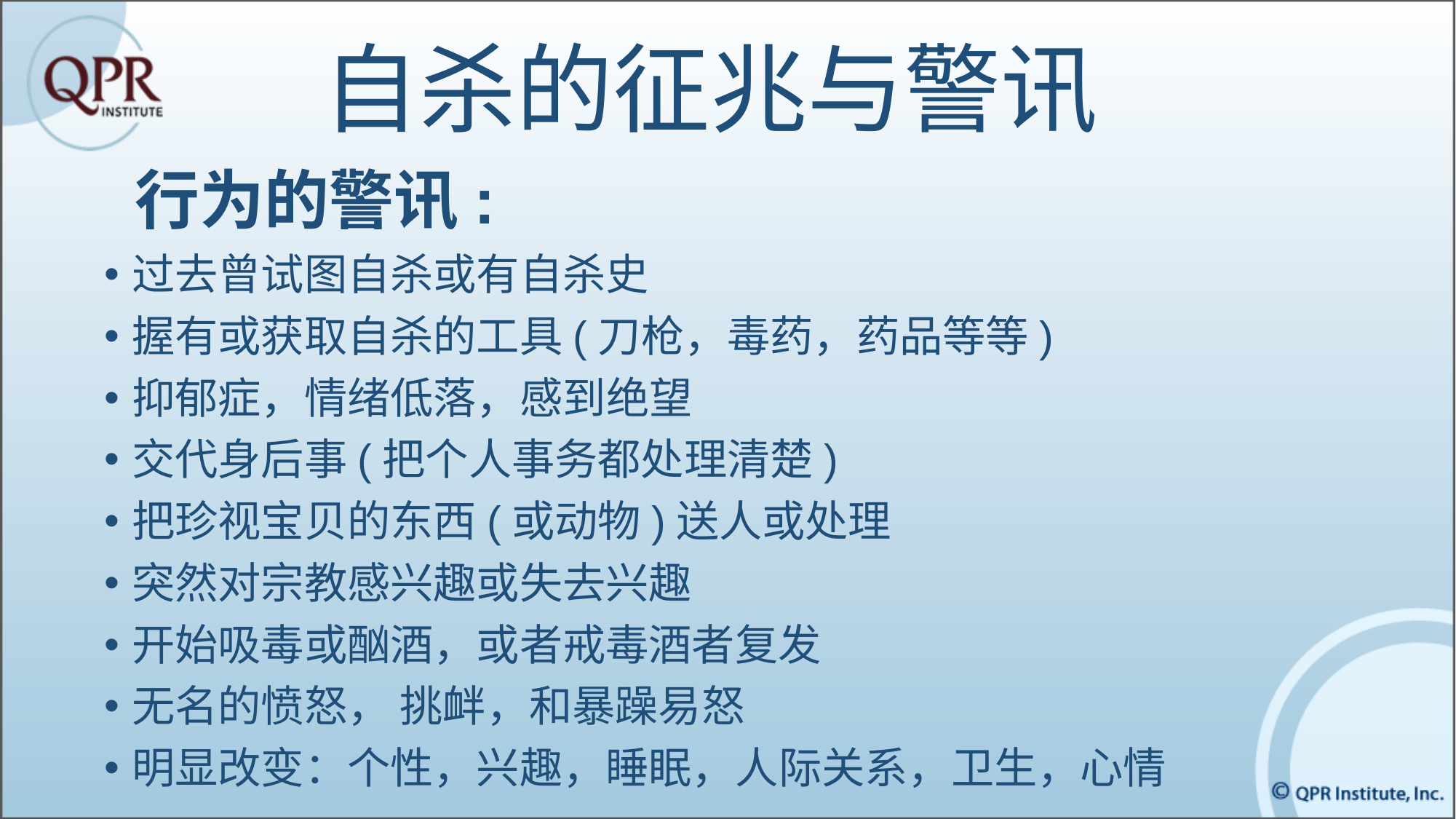

# 自杀的征兆与警讯
 行为的警讯:
过去曾试图自杀或有自杀史
握有或获取自杀的工具(刀枪，毒药，药品等等)
抑郁症，情绪低落，感到绝望
交代身后事(把个人事务都处理清楚)
把珍视宝贝的东西(或动物)送人或处理
突然对宗教感兴趣或失去兴趣
开始吸毒或酗酒，或者戒毒酒者复发
无名的愤怒， 挑衅，和暴躁易怒
明显改变：个性，兴趣，睡眠，人际关系，卫生，心情